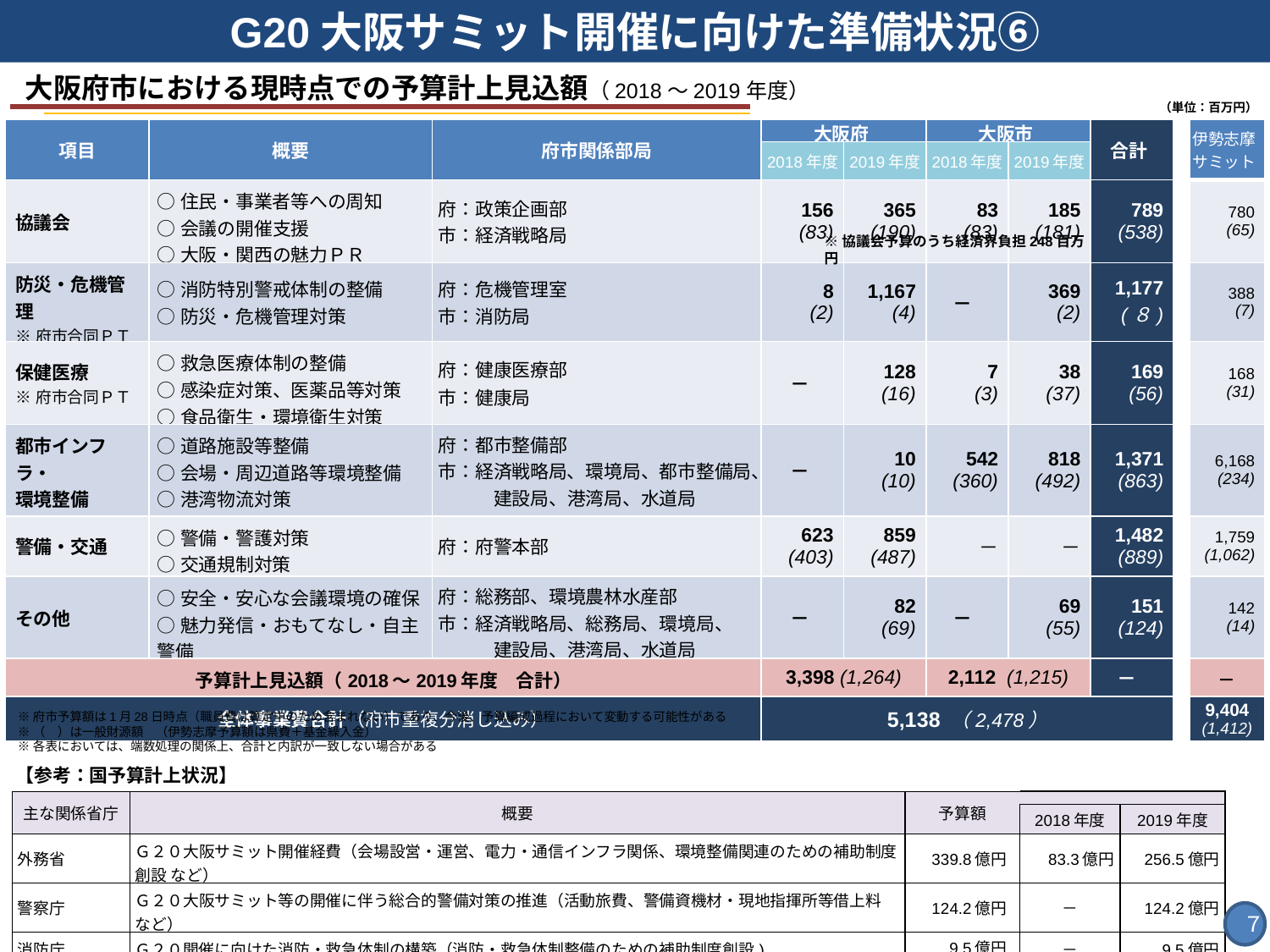

G20大阪サミット開催に向けた準備状況⑥
　大阪府市における現時点での予算計上見込額（2018～2019年度）
（単位：百万円）
| 項目 | 概要 | 府市関係部局 | 大阪府 |  | 大阪市 |  | 合計 |  | 伊勢志摩サミット |
| --- | --- | --- | --- | --- | --- | --- | --- | --- | --- |
|  |  |  | 2018年度 | 2019年度 | 2018年度 | 2019年度 |  |  |  |
| 協議会 | ○住民・事業者等への周知 ○会議の開催支援 ○大阪・関西の魅力ＰＲ | 府：政策企画部 市：経済戦略局 | 156 (83) | 365 (190) | 83 (83) | 185 (181) | 789 (538) |  | 780 (65) |
| 防災・危機管理 ※府市合同ＰＴ | ○消防特別警戒体制の整備 ○防災・危機管理対策 | 府：危機管理室 市：消防局 | 8 (2) | 1,167 (4) | － | 369 (2) | 1,177 (８) |  | 388 (7) |
| 保健医療 ※府市合同ＰＴ | ○救急医療体制の整備 ○感染症対策、医薬品等対策 ○食品衛生・環境衛生対策 | 府：健康医療部 市：健康局 | － | 128 (16) | 7 (3) | 38 (37) | 169 (56) |  | 168 (31) |
| 都市インフラ・ 環境整備 | ○道路施設等整備 ○会場・周辺道路等環境整備 ○港湾物流対策 | 府：都市整備部 市：経済戦略局、環境局、都市整備局、 　　　建設局、港湾局、水道局 | － | 10 (10) | 542 (360) | 818 (492) | 1,371 (863) |  | 6,168 (234) |
| 警備・交通 | ○警備・警護対策 ○交通規制対策 | 府：府警本部 | 623 (403) | 859 (487) | － | － | 1,482 (889) |  | 1,759 (1,062) |
| その他 | ○安全・安心な会議環境の確保 ○魅力発信・おもてなし・自主警備 | 府：総務部、環境農林水産部 市：経済戦略局、総務局、環境局、 　　　建設局、港湾局、水道局 | － | 82 (69) | － | 69 (55) | 151 (124) |  | 142 (14) |
| 予算計上見込額（2018～2019年度　合計） |  |  | 3,398 (1,264) |  | 2,112 (1,215) |  | － |  | － |
| 全体事業費合計（府市重複分消し込み） |  |  | 5,138 （2,478） |  |  |  |  |  | 9,404 (1,412) |
※協議会予算のうち経済界負担248百万円
※府市予算額は1月28日時点（職員費は算定中のため含まれない）であり、今後、予算編成過程において変動する可能性がある
※（　）は一般財源額　（伊勢志摩予算額は県費＋基金繰入金）
※各表においては、端数処理の関係上、合計と内訳が一致しない場合がある
【参考：国予算計上状況】
| 主な関係省庁 | 概要 | 予算額 |  |  |
| --- | --- | --- | --- | --- |
|  |  |  | 2018年度 | 2019年度 |
| 外務省 | Ｇ２０大阪サミット開催経費（会場設営・運営、電力・通信インフラ関係、環境整備関連のための補助制度創設 など） | 339.8億円 | 83.3億円 | 256.5億円 |
| 警察庁 | Ｇ２０大阪サミット等の開催に伴う総合的警備対策の推進（活動旅費、警備資機材・現地指揮所等借上料 など） | 124.2億円 | － | 124.2億円 |
| 消防庁 | Ｇ２０開催に向けた消防・救急体制の構築（消防・救急体制整備のための補助制度創設) | 9.5億円 | － | 9.5億円 |
| 厚生労働省 | 救急医療体制の整備　など | 11億円（内数） | － | 11億円（内数） |
７